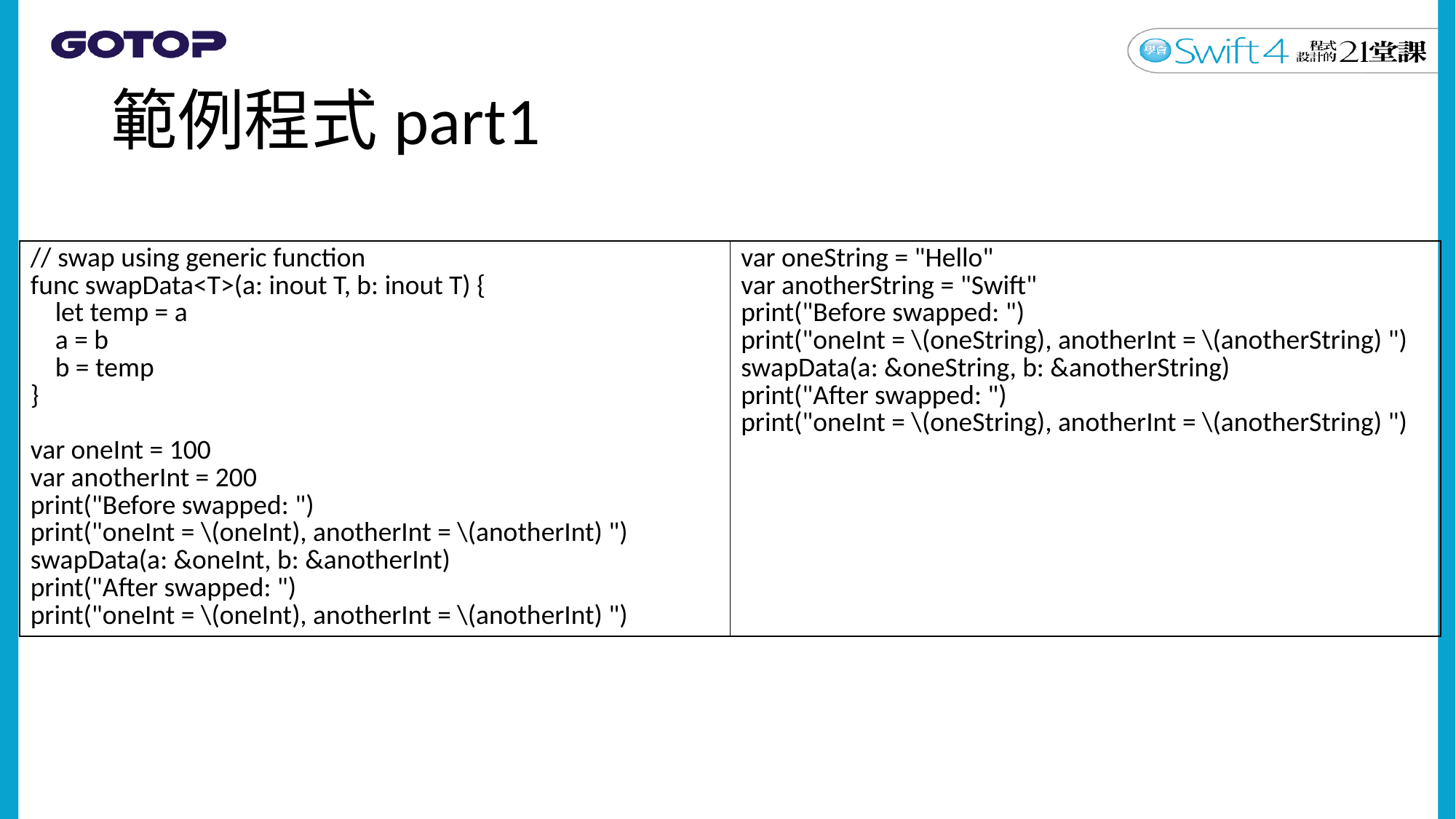

# 範例程式part1
| // swap using generic function func swapData<T>(a: inout T, b: inout T) { let temp = a a = b b = temp } var oneInt = 100 var anotherInt = 200 print("Before swapped: ") print("oneInt = \(oneInt), anotherInt = \(anotherInt) ") swapData(a: &oneInt, b: &anotherInt) print("After swapped: ") print("oneInt = \(oneInt), anotherInt = \(anotherInt) ") | var oneString = "Hello" var anotherString = "Swift" print("Before swapped: ") print("oneInt = \(oneString), anotherInt = \(anotherString) ") swapData(a: &oneString, b: &anotherString) print("After swapped: ") print("oneInt = \(oneString), anotherInt = \(anotherString) ") |
| --- | --- |